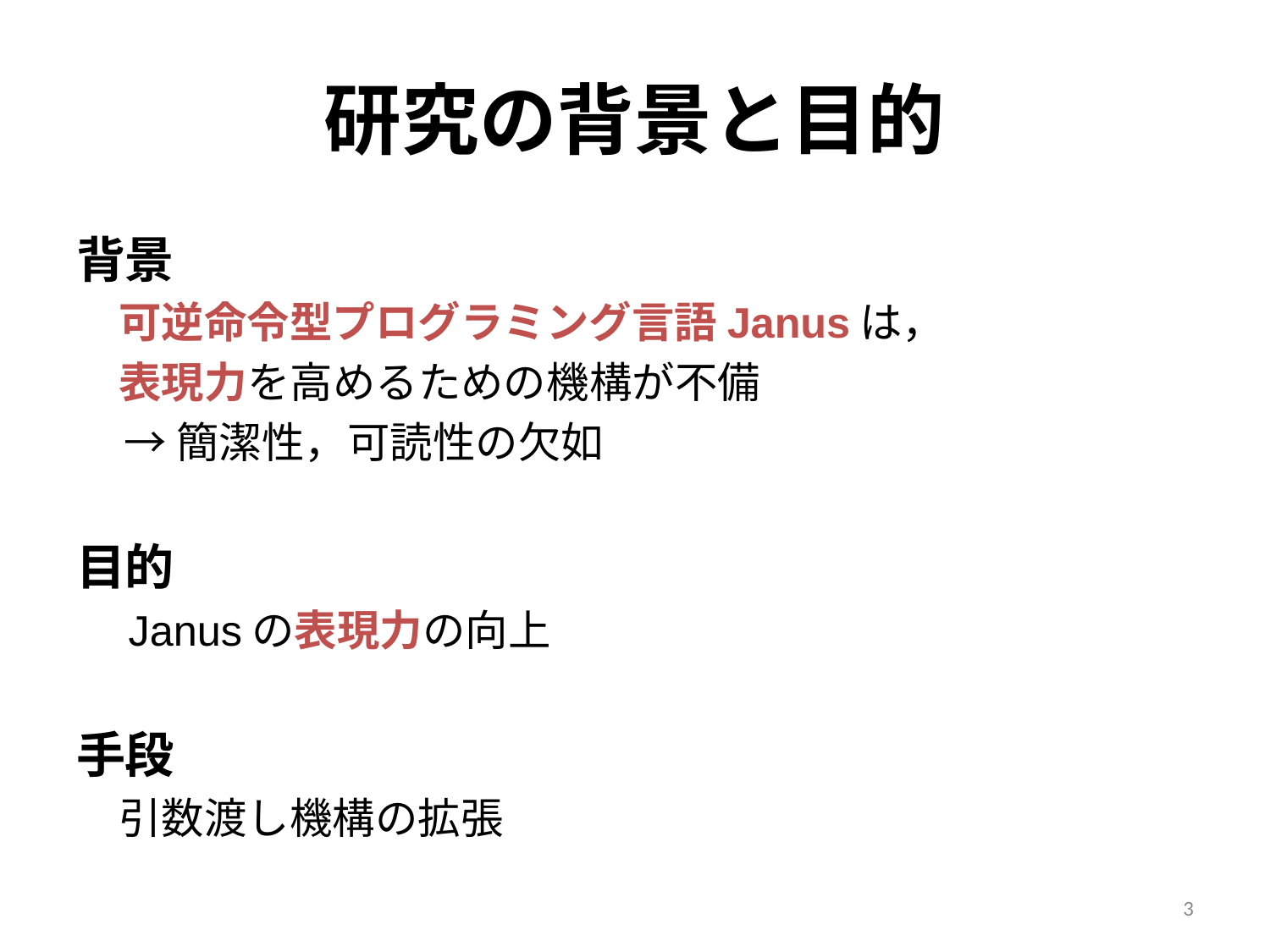

# 研究の背景と目的
背景
　可逆命令型プログラミング言語Janusは，
　表現力を高めるための機構が不備
	→簡潔性，可読性の欠如

目的
　Janusの表現力の向上

手段
　引数渡し機構の拡張
3